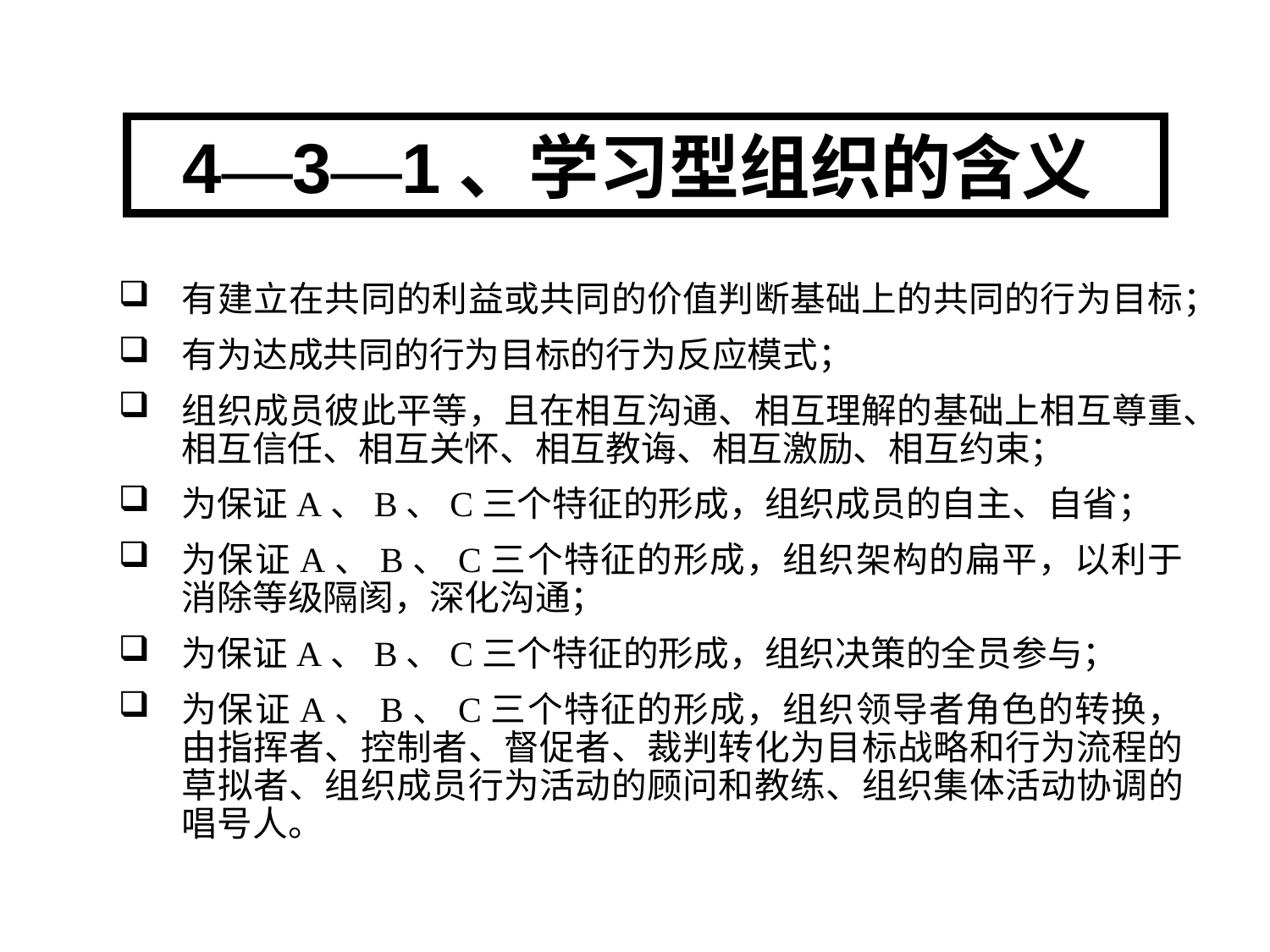

4—3—1、学习型组织的含义
有建立在共同的利益或共同的价值判断基础上的共同的行为目标；
有为达成共同的行为目标的行为反应模式；
组织成员彼此平等，且在相互沟通、相互理解的基础上相互尊重、相互信任、相互关怀、相互教诲、相互激励、相互约束；
为保证A、B、C三个特征的形成，组织成员的自主、自省；
为保证A、B、C三个特征的形成，组织架构的扁平，以利于消除等级隔阂，深化沟通；
为保证A、B、C三个特征的形成，组织决策的全员参与；
为保证A、B、C三个特征的形成，组织领导者角色的转换，由指挥者、控制者、督促者、裁判转化为目标战略和行为流程的草拟者、组织成员行为活动的顾问和教练、组织集体活动协调的唱号人。